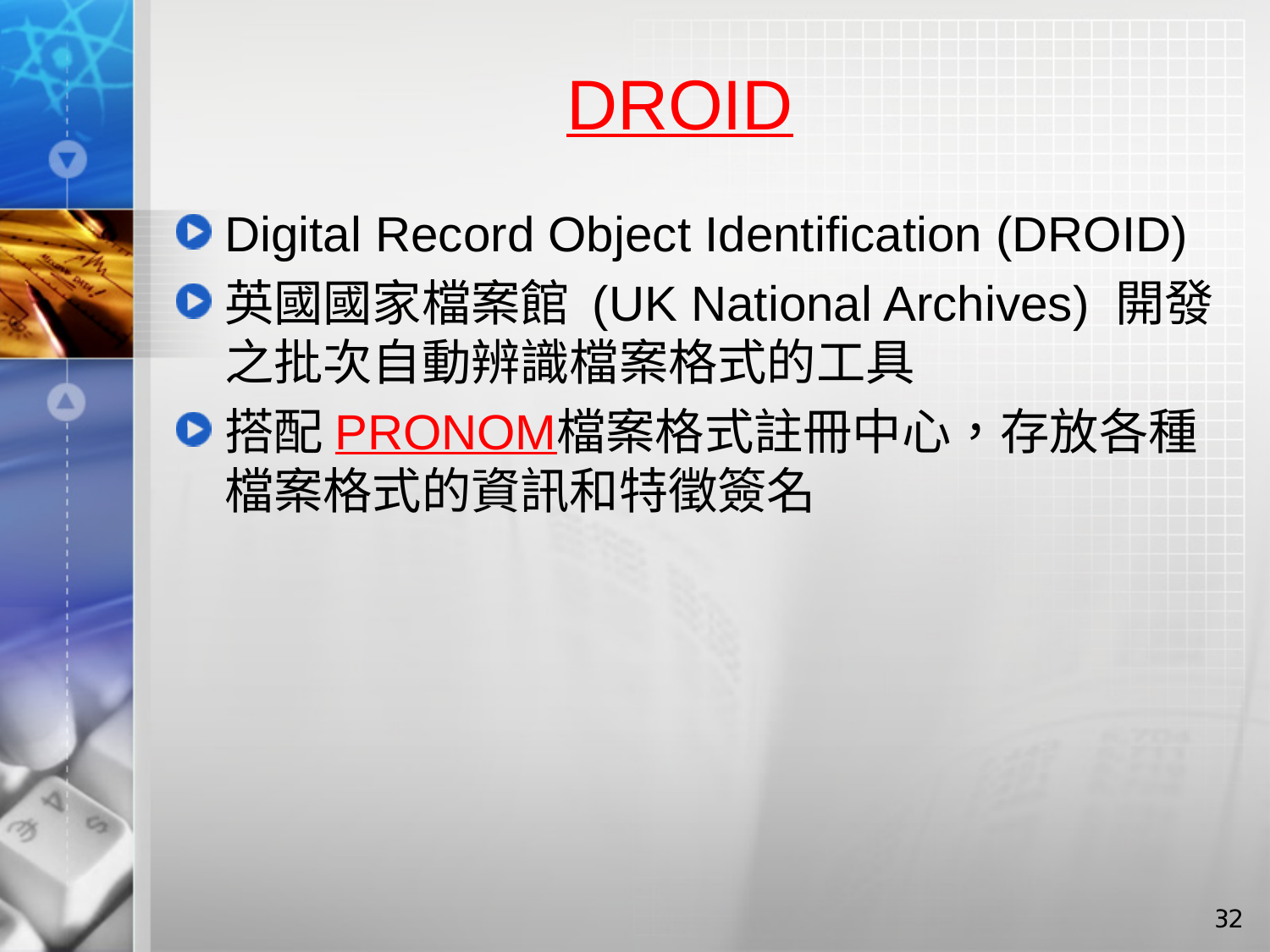

# DROID
Digital Record Object Identification (DROID)
英國國家檔案館 (UK National Archives) 開發之批次自動辨識檔案格式的工具
搭配PRONOM檔案格式註冊中心，存放各種檔案格式的資訊和特徵簽名
32